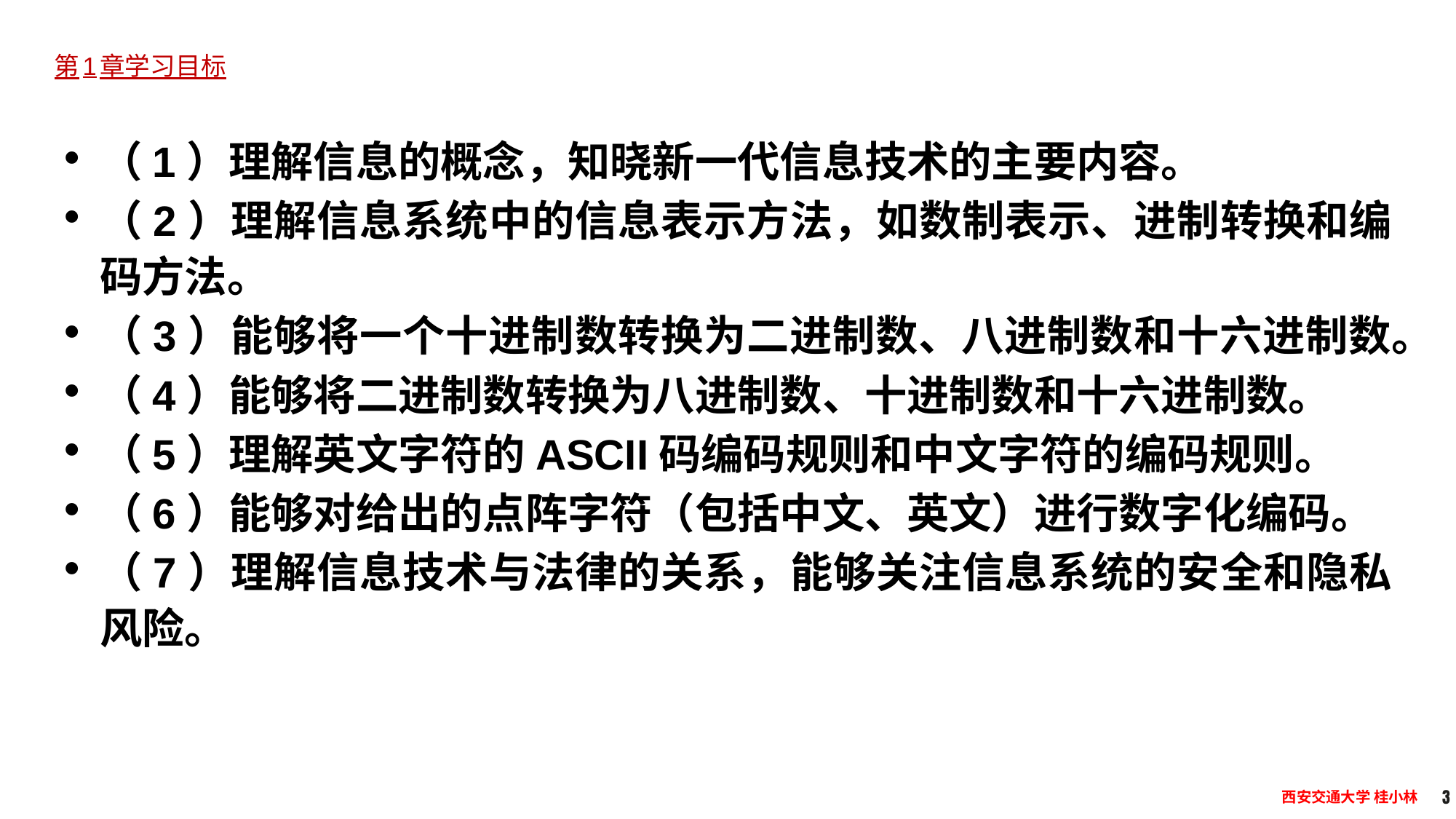

# 第1章学习目标
（1）理解信息的概念，知晓新一代信息技术的主要内容。
（2）理解信息系统中的信息表示方法，如数制表示、进制转换和编码方法。
（3）能够将一个十进制数转换为二进制数、八进制数和十六进制数。
（4）能够将二进制数转换为八进制数、十进制数和十六进制数。
（5）理解英文字符的ASCII码编码规则和中文字符的编码规则。
（6）能够对给出的点阵字符（包括中文、英文）进行数字化编码。
（7）理解信息技术与法律的关系，能够关注信息系统的安全和隐私风险。